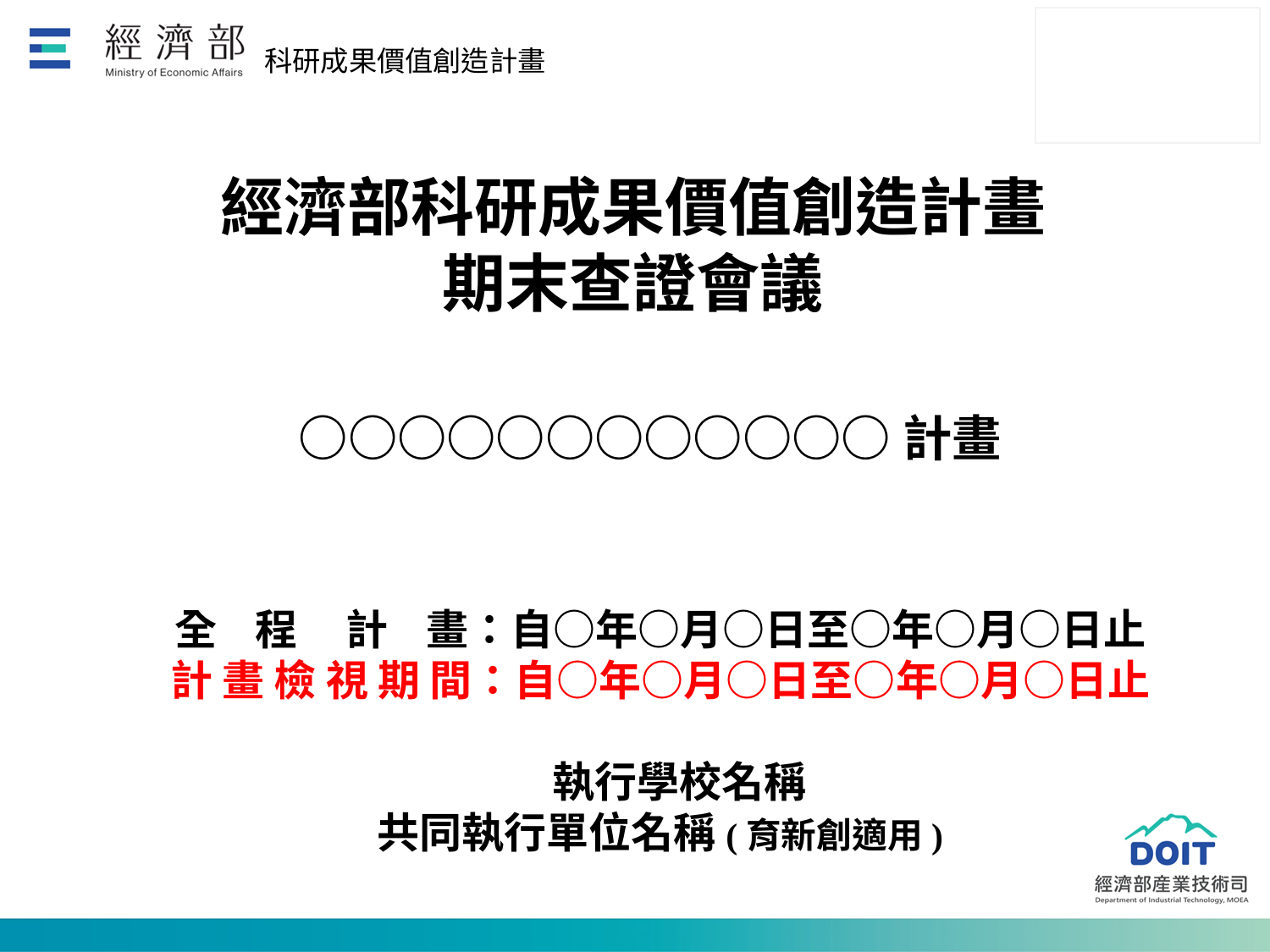

經濟部科研成果價值創造計畫
期末查證會議
○○○○○○○○○○○○計畫
全    程     計    畫：自○年○月○日至○年○月○日止
計 畫 檢 視 期 間：自○年○月○日至○年○月○日止

   執行學校名稱
共同執行單位名稱(育新創適用)